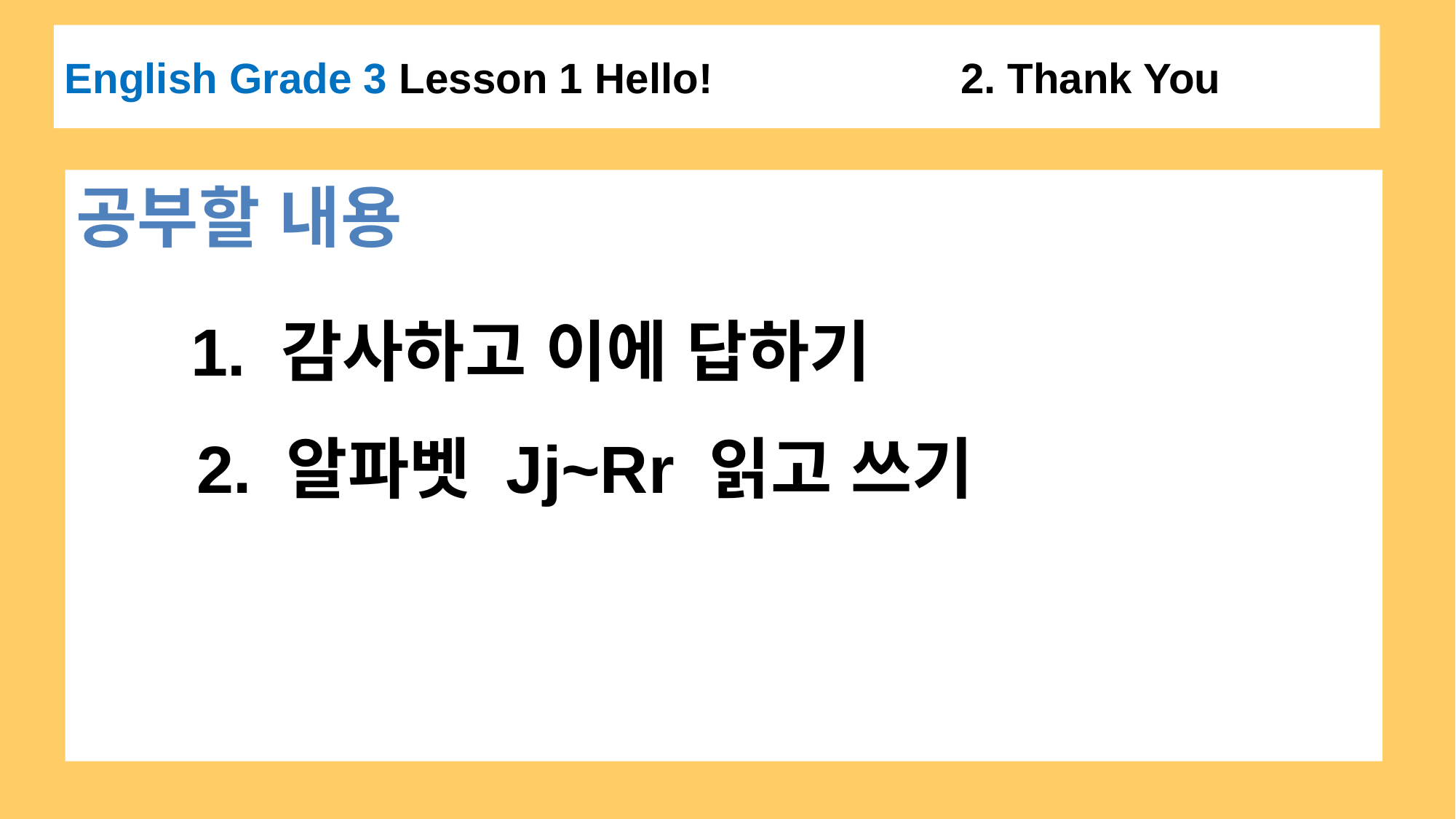

# English Grade 3 Lesson 1 Hello!                     2. Thank You
공부할 내용
1. 감사하고 이에 답하기
2. 알파벳 Jj~Rr 읽고 쓰기